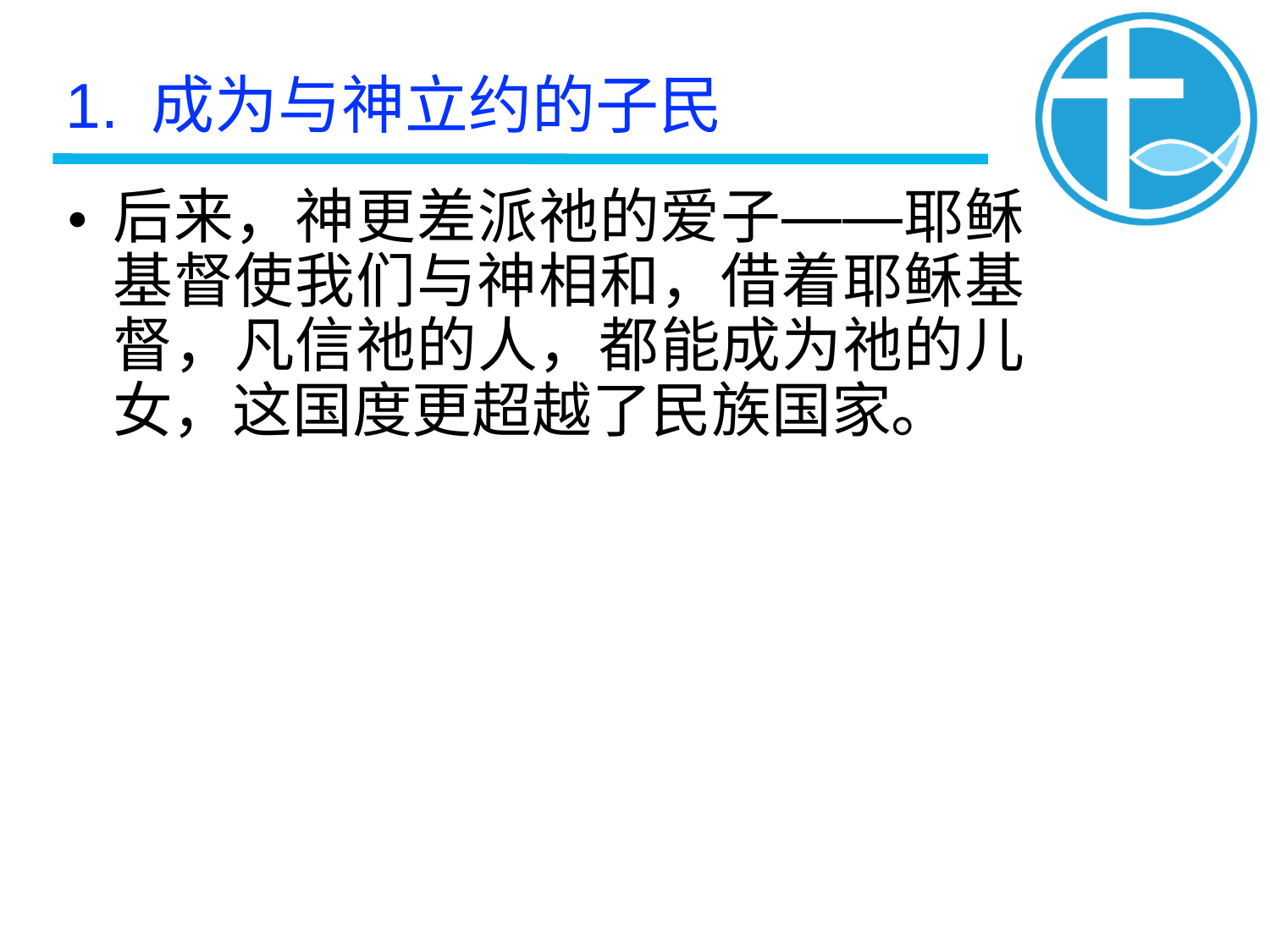

1. 成为与神立约的子民
后来，神更差派祂的爱子——耶稣基督使我们与神相和，借着耶稣基督，凡信祂的人，都能成为祂的儿女，这国度更超越了民族国家。